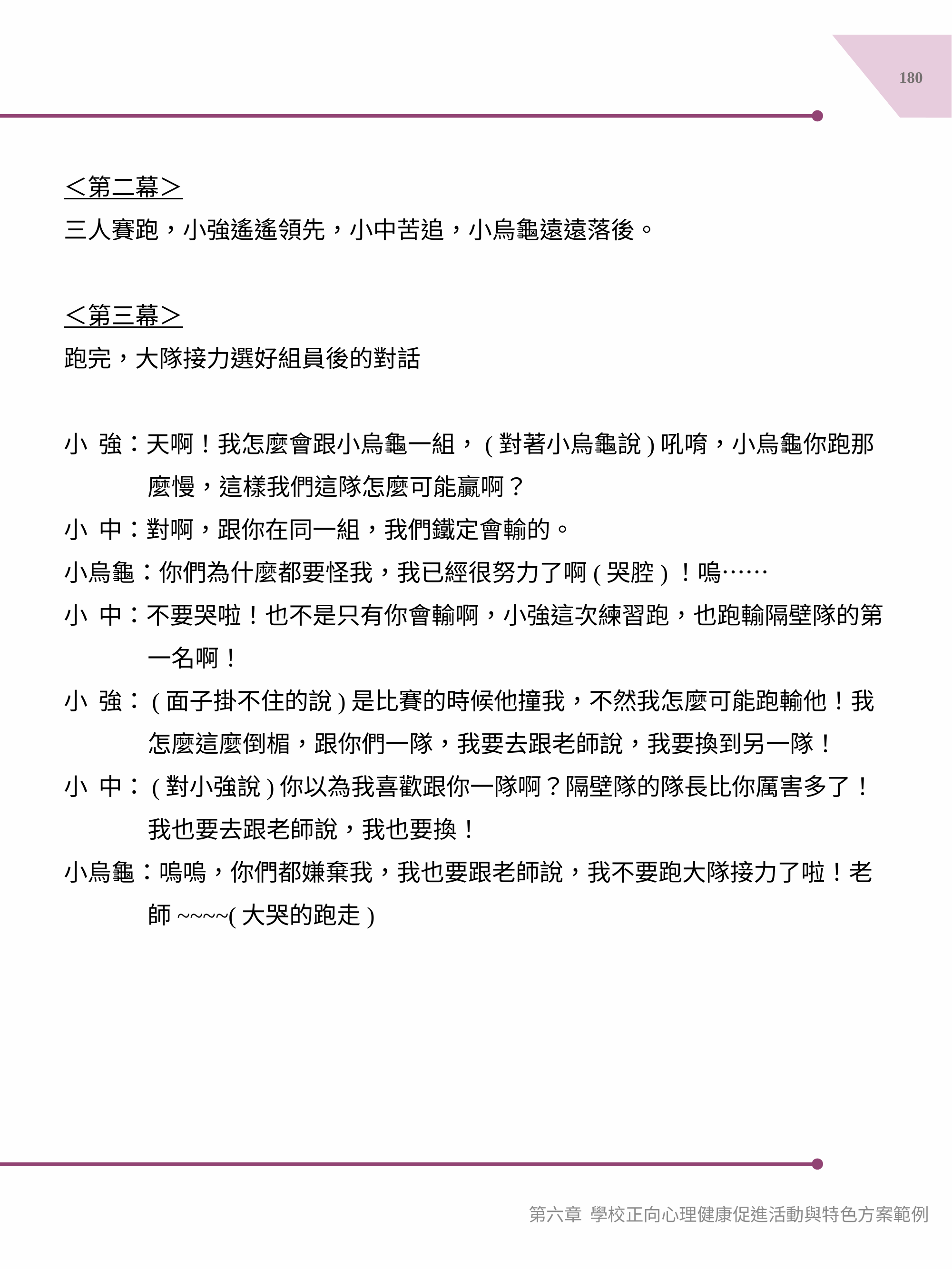

180
＜第二幕＞
三人賽跑，小強遙遙領先，小中苦追，小烏龜遠遠落後。

＜第三幕＞
跑完，大隊接力選好組員後的對話

小  強：天啊！我怎麼會跟小烏龜一組，(對著小烏龜說)吼唷，小烏龜你跑那麼慢，這樣我們這隊怎麼可能贏啊？
小  中：對啊，跟你在同一組，我們鐵定會輸的。
小烏龜：你們為什麼都要怪我，我已經很努力了啊(哭腔)！嗚……
小  中：不要哭啦！也不是只有你會輸啊，小強這次練習跑，也跑輸隔壁隊的第一名啊！
小  強：(面子掛不住的說)是比賽的時候他撞我，不然我怎麼可能跑輸他！我怎麼這麼倒楣，跟你們一隊，我要去跟老師說，我要換到另一隊！
小  中：(對小強說)你以為我喜歡跟你一隊啊？隔壁隊的隊長比你厲害多了！我也要去跟老師說，我也要換！
小烏龜：嗚嗚，你們都嫌棄我，我也要跟老師說，我不要跑大隊接力了啦！老師~~~~(大哭的跑走)
第六章  學校正向心理健康促進活動與特色方案範例